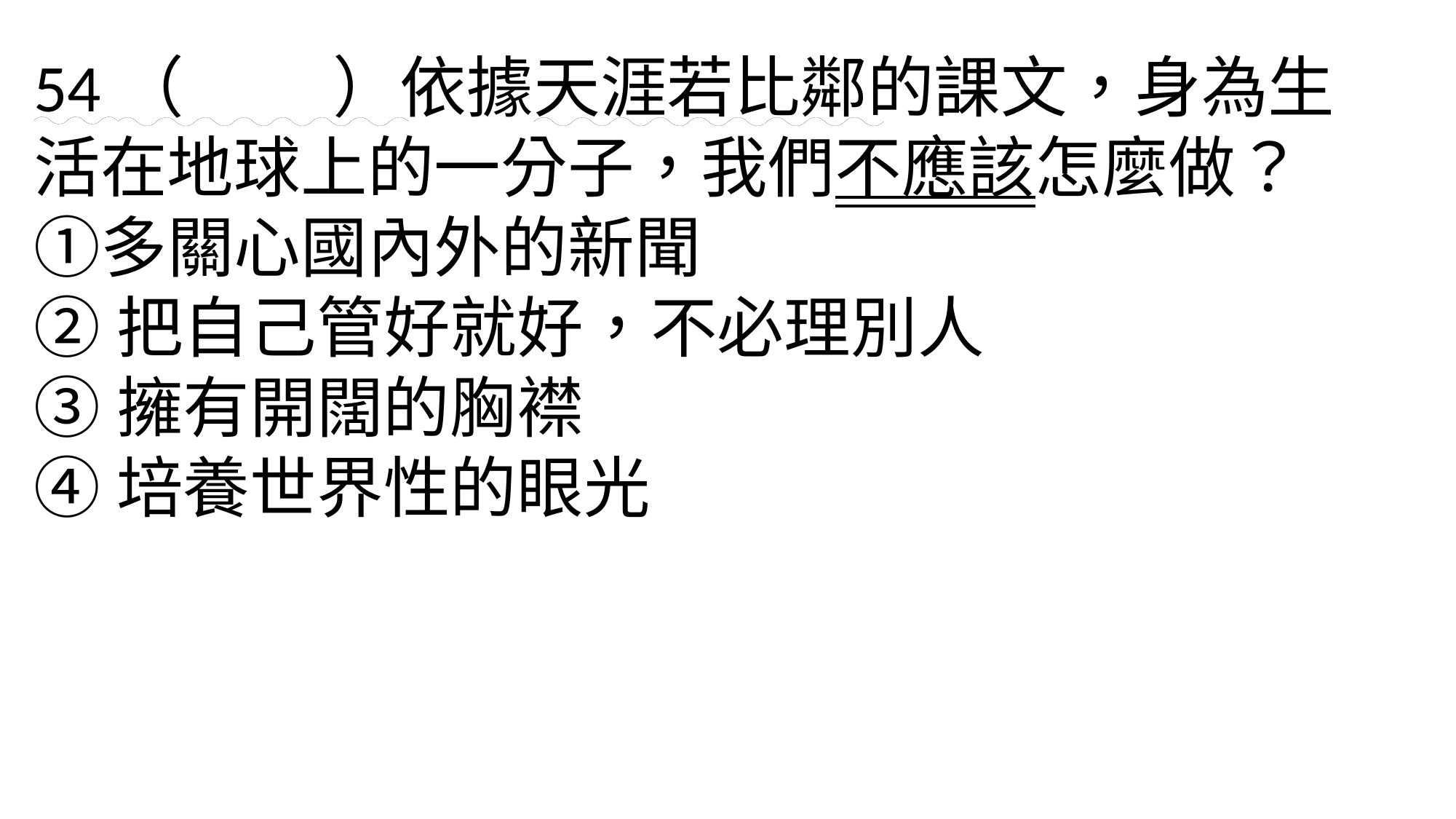

54（          ）依據天涯若比鄰的課文，身為生活在地球上的一分子，我們不應該怎麼做？　
①多關心國內外的新聞
②把自己管好就好，不必理別人
③擁有開闊的胸襟
④培養世界性的眼光